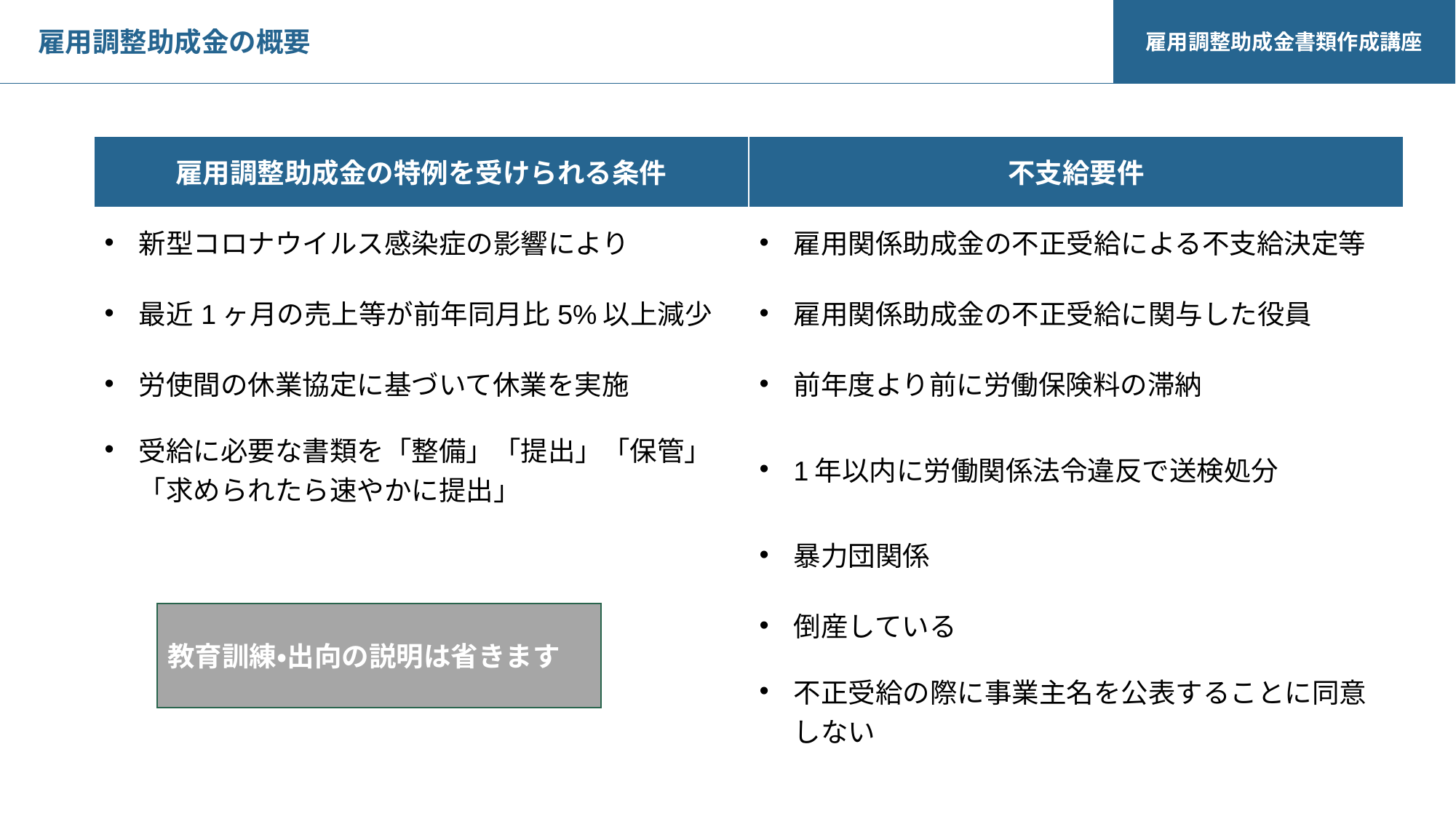

雇用調整助成金書類作成講座
雇用調整助成金の概要
| 雇用調整助成金の特例を受けられる条件 | 不支給要件 |
| --- | --- |
| 新型コロナウイルス感染症の影響により | 雇用関係助成金の不正受給による不支給決定等 |
| 最近1ヶ月の売上等が前年同月比5%以上減少 | 雇用関係助成金の不正受給に関与した役員 |
| 労使間の休業協定に基づいて休業を実施 | 前年度より前に労働保険料の滞納 |
| 受給に必要な書類を「整備」「提出」「保管」「求められたら速やかに提出」 | 1年以内に労働関係法令違反で送検処分 |
|  | 暴力団関係 |
|  | 倒産している |
|  | 不正受給の際に事業主名を公表することに同意しない |
教育訓練・出向の説明は省きます